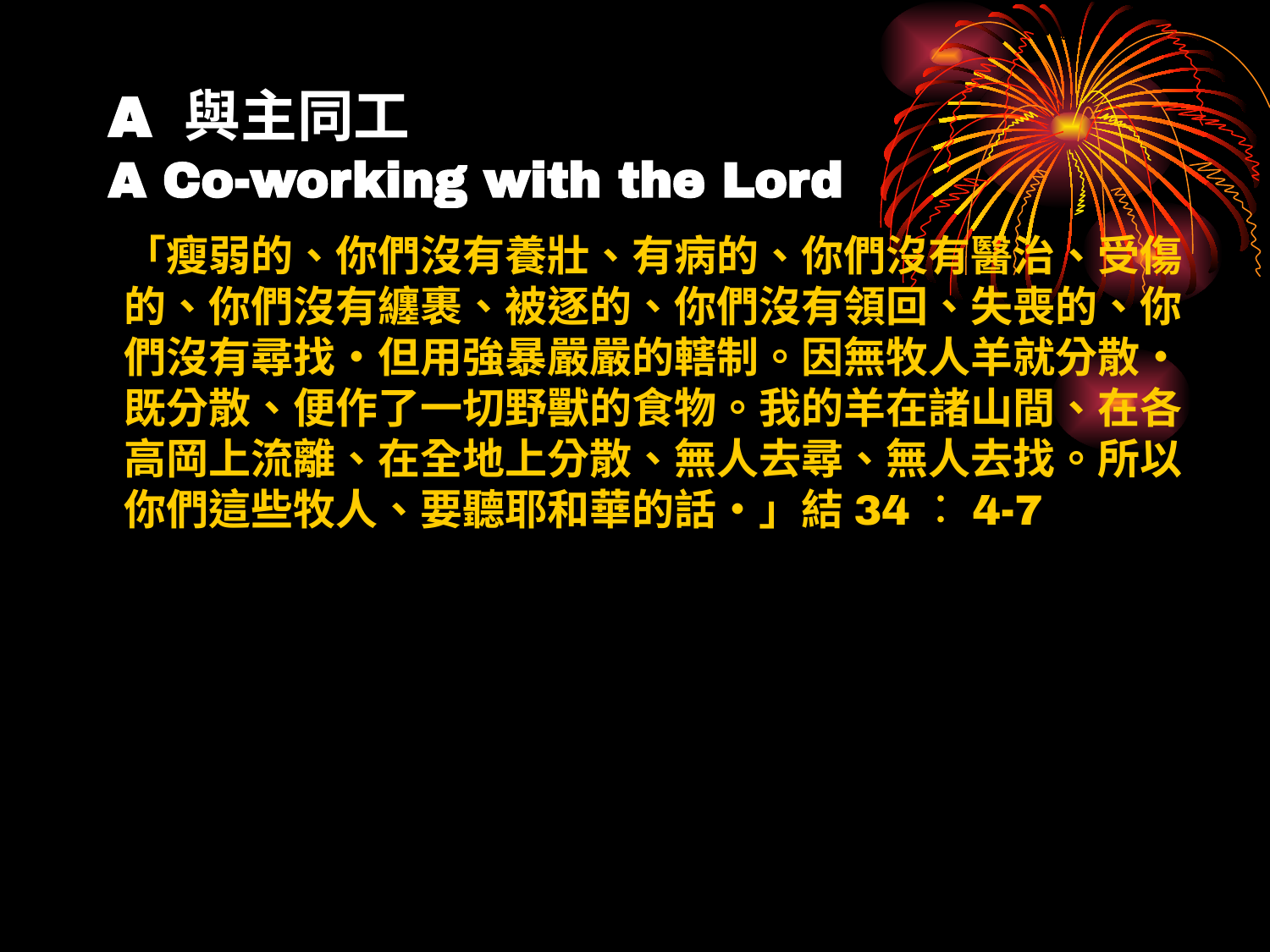

# A 與主同工 A Co-working with the Lord
「瘦弱的、你們沒有養壯、有病的、你們沒有醫治、受傷的、你們沒有纏裹、被逐的、你們沒有領回、失喪的、你們沒有尋找‧但用強暴嚴嚴的轄制。因無牧人羊就分散‧既分散、便作了一切野獸的食物。我的羊在諸山間、在各高岡上流離、在全地上分散、無人去尋、無人去找。所以你們這些牧人、要聽耶和華的話‧」結34：4-7